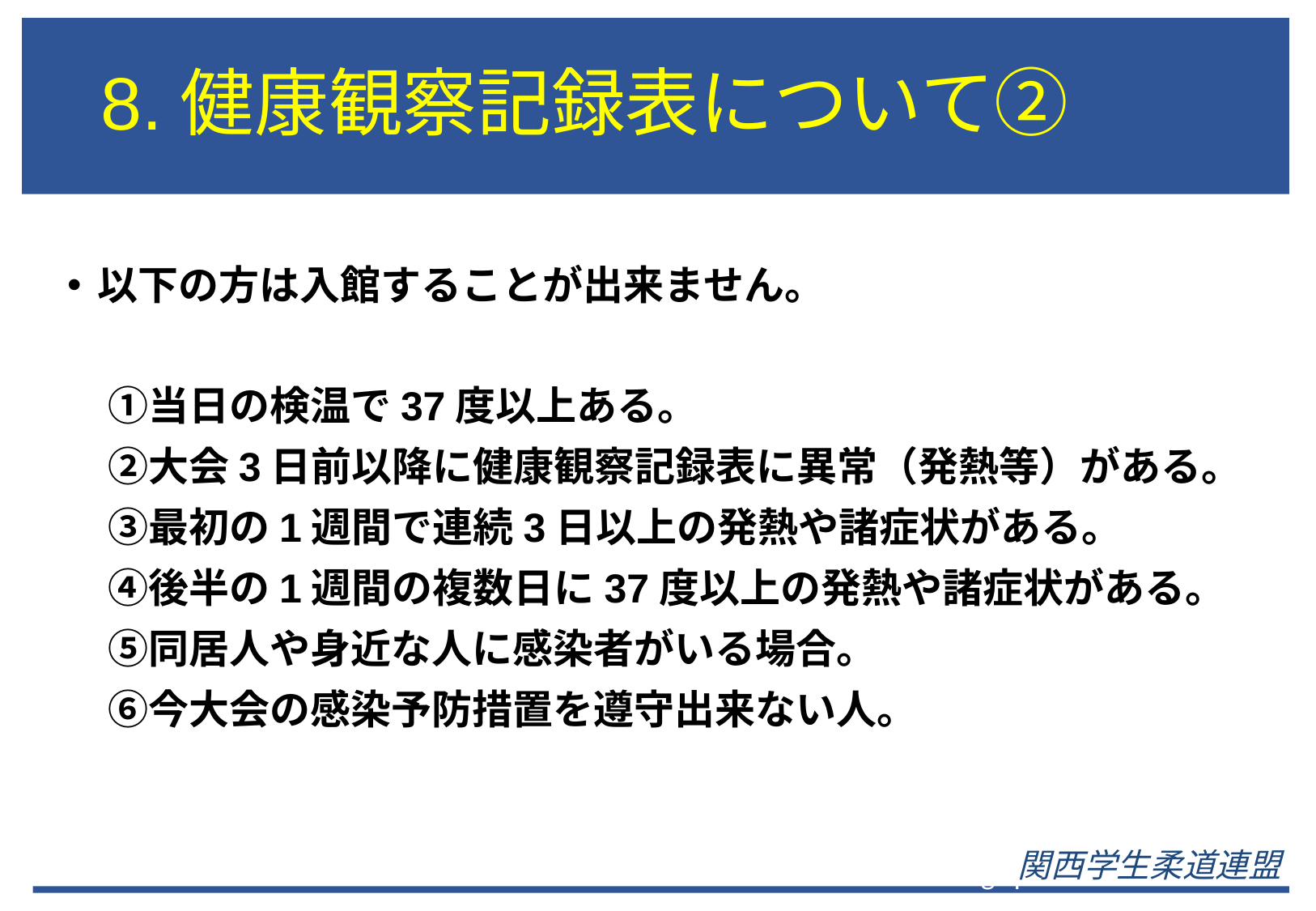

# 8.健康観察記録表について②

以下の方は入館することが出来ません。

　①当日の検温で37度以上ある。
　②大会3日前以降に健康観察記録表に異常（発熱等）がある。
　③最初の1週間で連続3日以上の発熱や諸症状がある。
　④後半の1週間の複数日に37度以上の発熱や諸症状がある。
　⑤同居人や身近な人に感染者がいる場合。
　⑥今大会の感染予防措置を遵守出来ない人。

関西学生柔道連盟